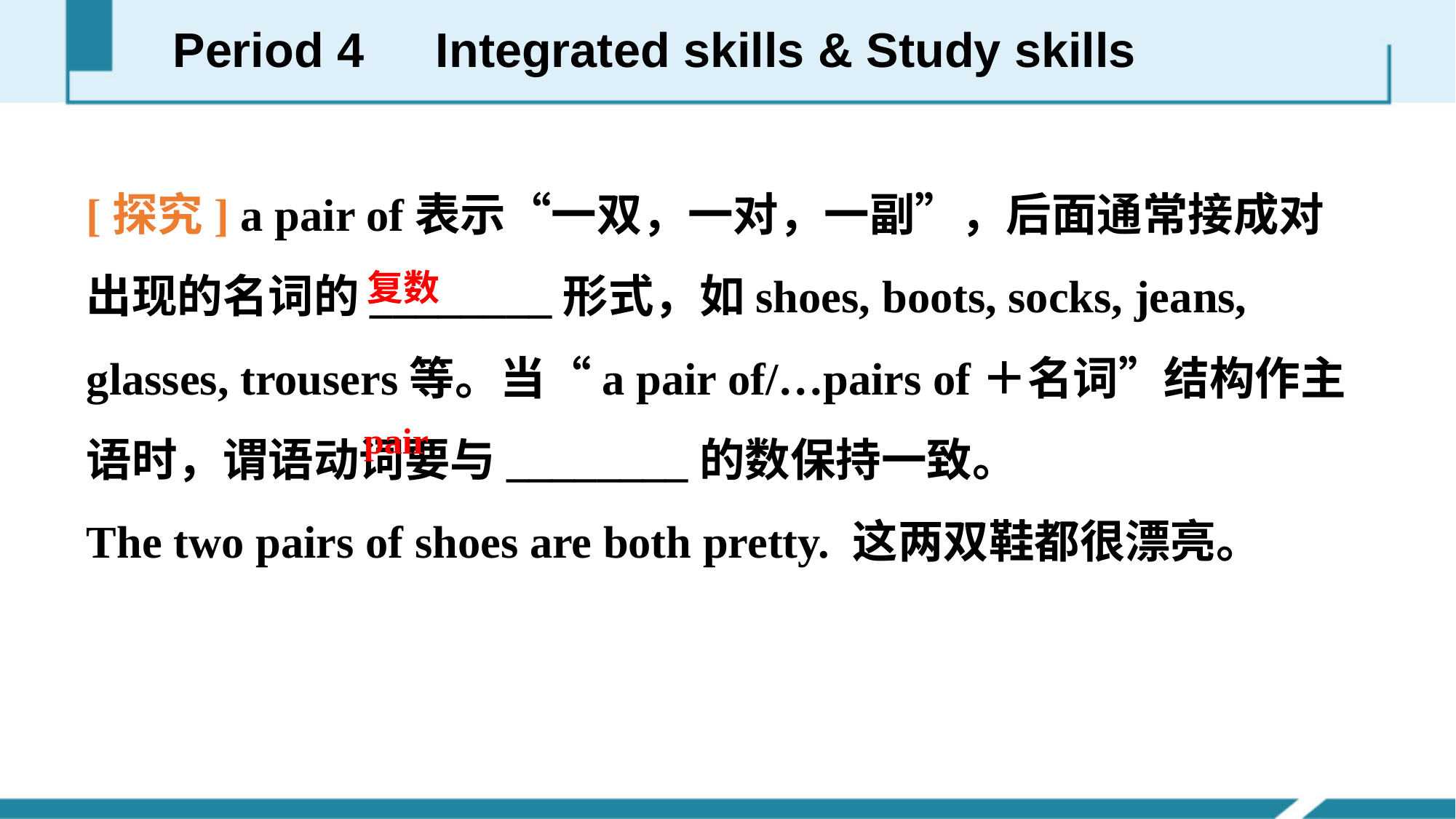

Period 4　Integrated skills & Study skills
[探究] a pair of表示“一双，一对，一副”，后面通常接成对出现的名词的________形式，如shoes, boots, socks, jeans, glasses, trousers等。当“a pair of/…pairs of＋名词”结构作主语时，谓语动词要与________的数保持一致。
The two pairs of shoes are both pretty. 这两双鞋都很漂亮。
复数
pair